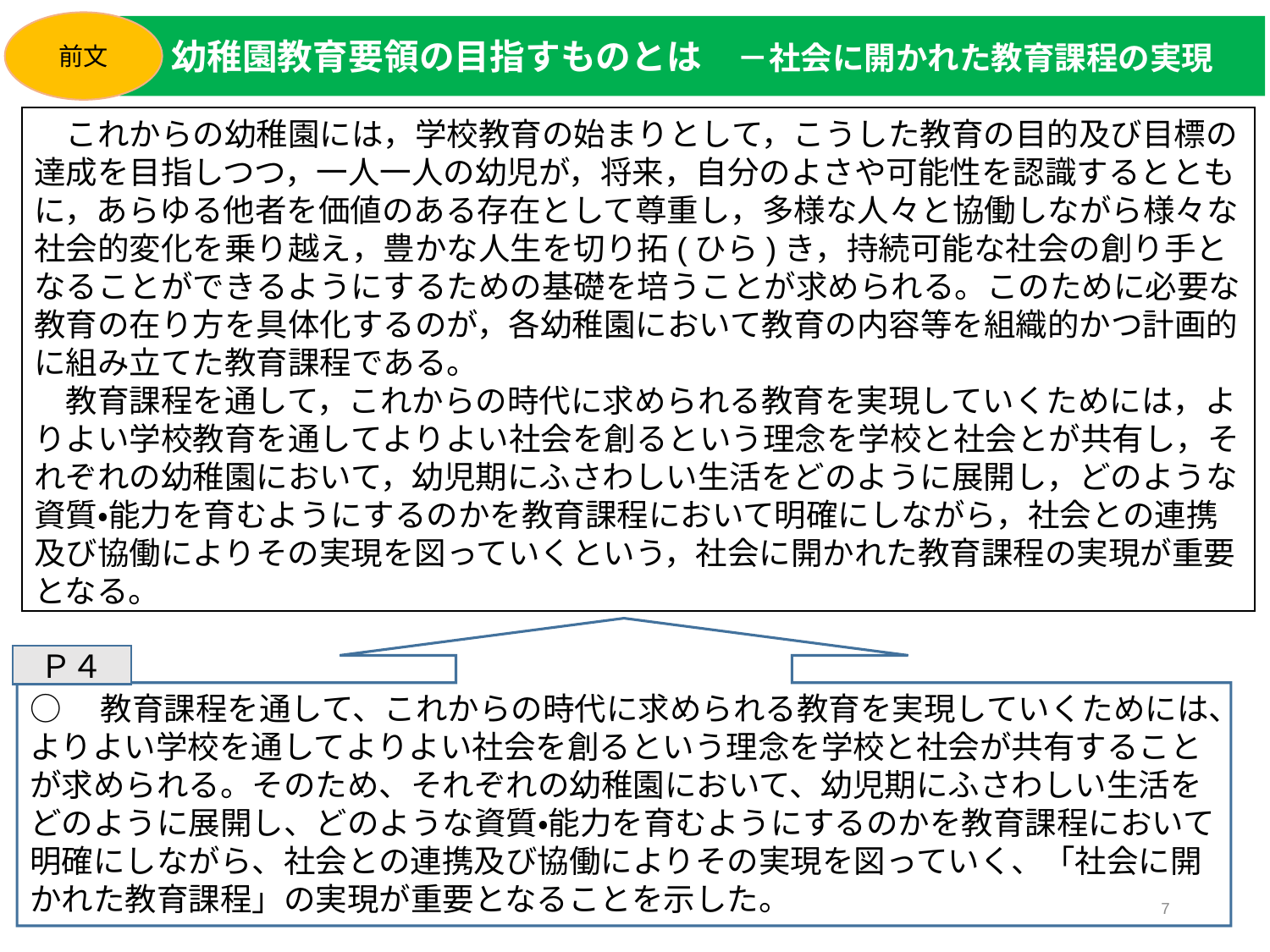

前文
幼稚園教育要領の目指すものとは　－社会に開かれた教育課程の実現
　これからの幼稚園には，学校教育の始まりとして，こうした教育の目的及び目標の達成を目指しつつ，一人一人の幼児が，将来，自分のよさや可能性を認識するとともに，あらゆる他者を価値のある存在として尊重し，多様な人々と協働しながら様々な社会的変化を乗り越え，豊かな人生を切り拓(ひら)き，持続可能な社会の創り手となることができるようにするための基礎を培うことが求められる。このために必要な教育の在り方を具体化するのが，各幼稚園において教育の内容等を組織的かつ計画的に組み立てた教育課程である。
　教育課程を通して，これからの時代に求められる教育を実現していくためには，よりよい学校教育を通してよりよい社会を創るという理念を学校と社会とが共有し，それぞれの幼稚園において，幼児期にふさわしい生活をどのように展開し，どのような資質・能力を育むようにするのかを教育課程において明確にしながら，社会との連携及び協働によりその実現を図っていくという，社会に開かれた教育課程の実現が重要となる。

○　教育課程を通して、これからの時代に求められる教育を実現していくためには、よりよい学校を通してよりよい社会を創るという理念を学校と社会が共有することが求められる。そのため、それぞれの幼稚園において、幼児期にふさわしい生活をどのように展開し、どのような資質・能力を育むようにするのかを教育課程において明確にしながら、社会との連携及び協働によりその実現を図っていく、「社会に開かれた教育課程」の実現が重要となることを示した。
Ｐ４
7